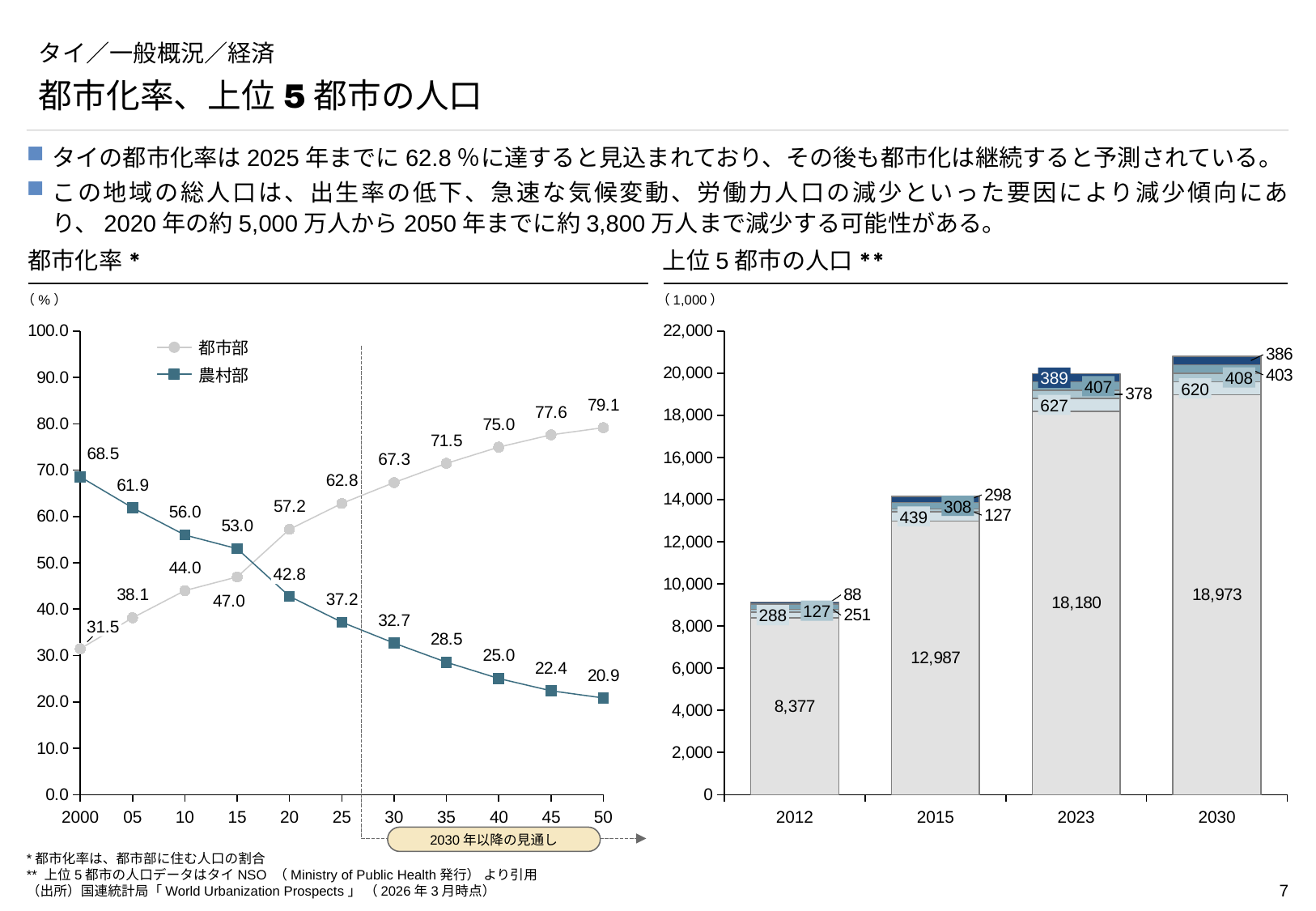

# タイ／一般概況／経済
都市化率、上位5都市の人口
タイの都市化率は2025年までに62.8％に達すると見込まれており、その後も都市化は継続すると予測されている。
この地域の総人口は、出生率の低下、急速な気候変動、労働力人口の減少といった要因により減少傾向にあり、2020年の約5,000万人から2050年までに約3,800万人まで減少する可能性がある。
都市化率*
上位5都市の人口**
（%）
（1,000）

### Chart

| Category |  |  |
|---|---|---|

### Chart

| Category |  |  |  |  |  |
|---|---|---|---|---|---|
都市部

2030年以降の見通し
農村部
408
389

407
620
627
308
439
42.8
127
288
31.5
2000
05
10
15
20
25
30
35
40
45
50
2012
2015
2023
2030
*都市化率は、都市部に住む人口の割合
** 上位5都市の人口データはタイNSO （Ministry of Public Health発行） より引用
（出所）国連統計局「World Urbanization Prospects」 （2026年3月時点）